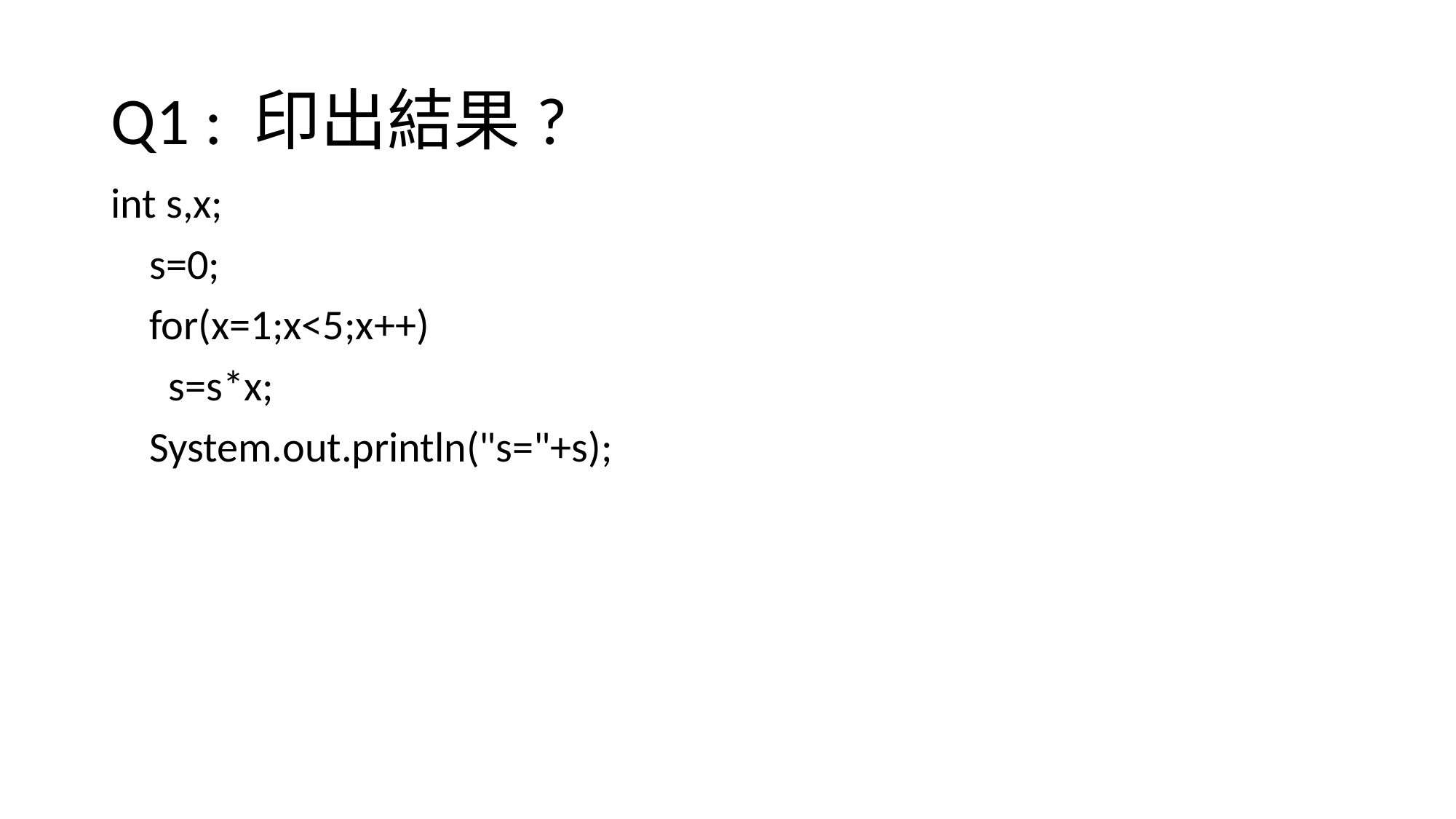

# Q1 : 印出結果?
int s,x;
    s=0;
    for(x=1;x<5;x++)
      s=s*x;
    System.out.println("s="+s);